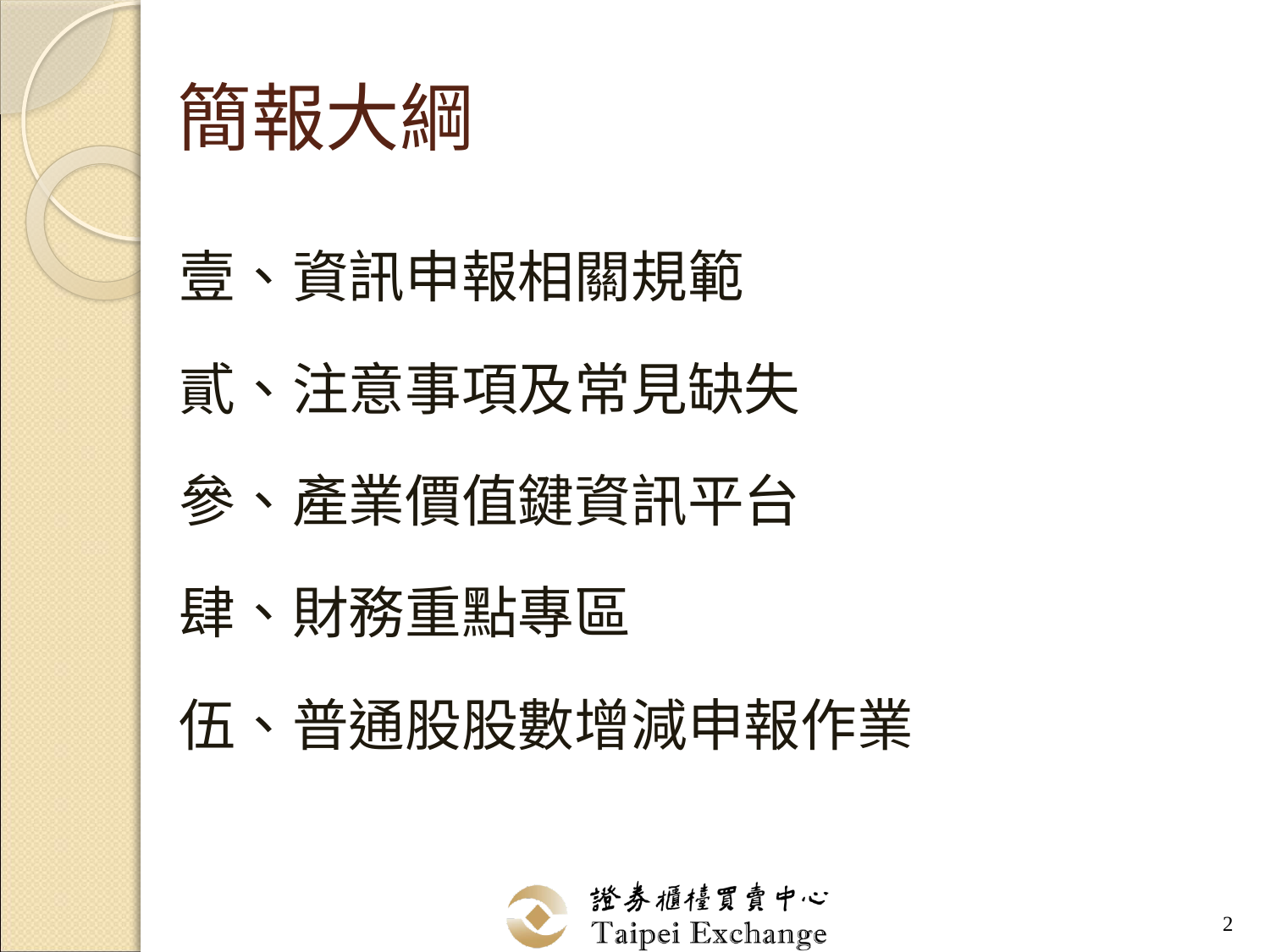

# 簡報大綱
壹、資訊申報相關規範
貳、注意事項及常見缺失
參、產業價值鍵資訊平台
肆、財務重點專區
伍、普通股股數增減申報作業

2